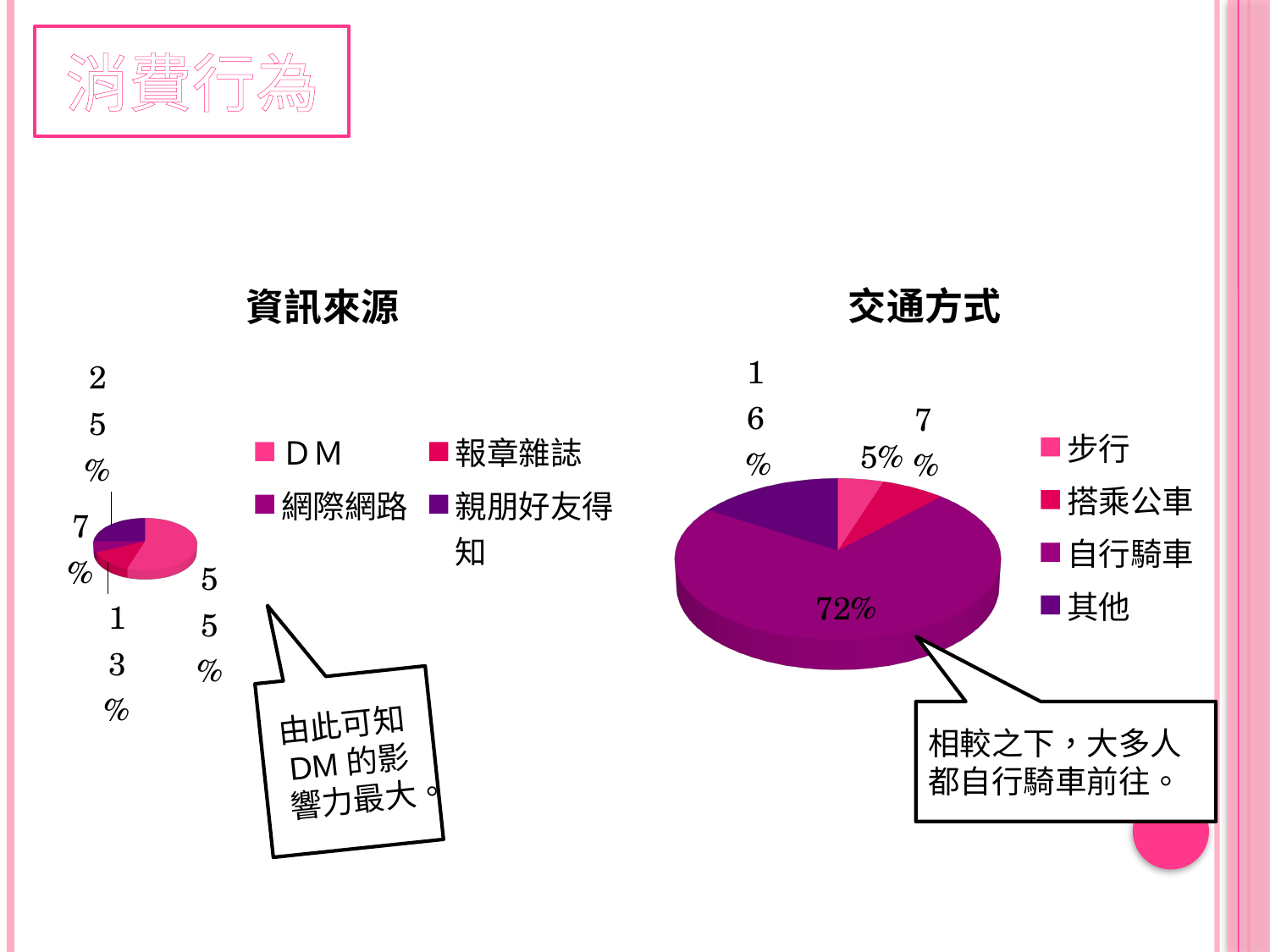

消費行為

[unsupported chart]

[unsupported chart]

由此可知DM的影響力最大。
相較之下，大多人都自行騎車前往。